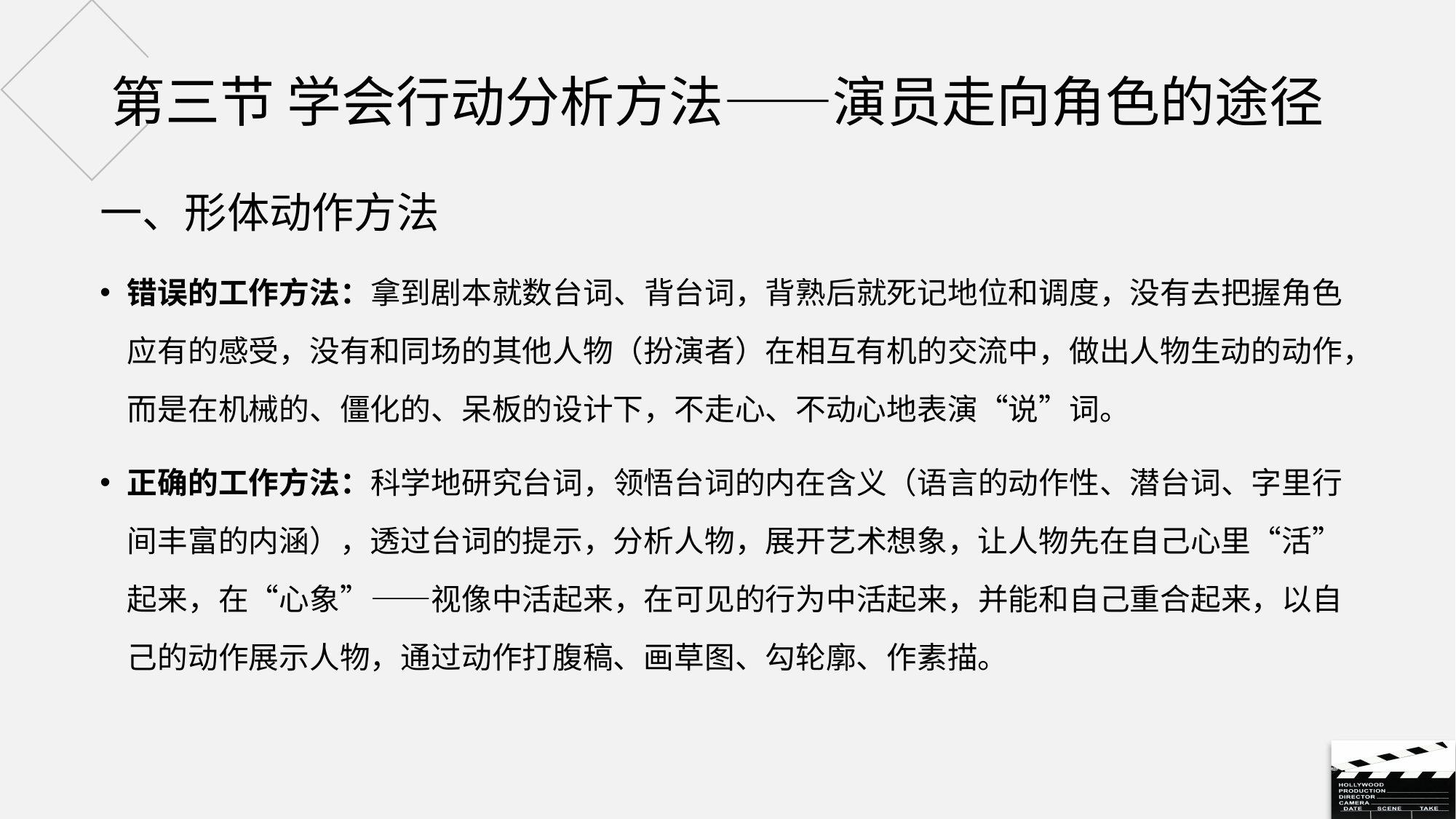

# 第三节 学会行动分析方法——演员走向角色的途径
一、形体动作方法
错误的工作方法：拿到剧本就数台词、背台词，背熟后就死记地位和调度，没有去把握角色应有的感受，没有和同场的其他人物（扮演者）在相互有机的交流中，做出人物生动的动作，而是在机械的、僵化的、呆板的设计下，不走心、不动心地表演“说”词。
正确的工作方法：科学地研究台词，领悟台词的内在含义（语言的动作性、潜台词、字里行间丰富的内涵），透过台词的提示，分析人物，展开艺术想象，让人物先在自己心里“活”起来，在“心象”——视像中活起来，在可见的行为中活起来，并能和自己重合起来，以自己的动作展示人物，通过动作打腹稿、画草图、勾轮廓、作素描。